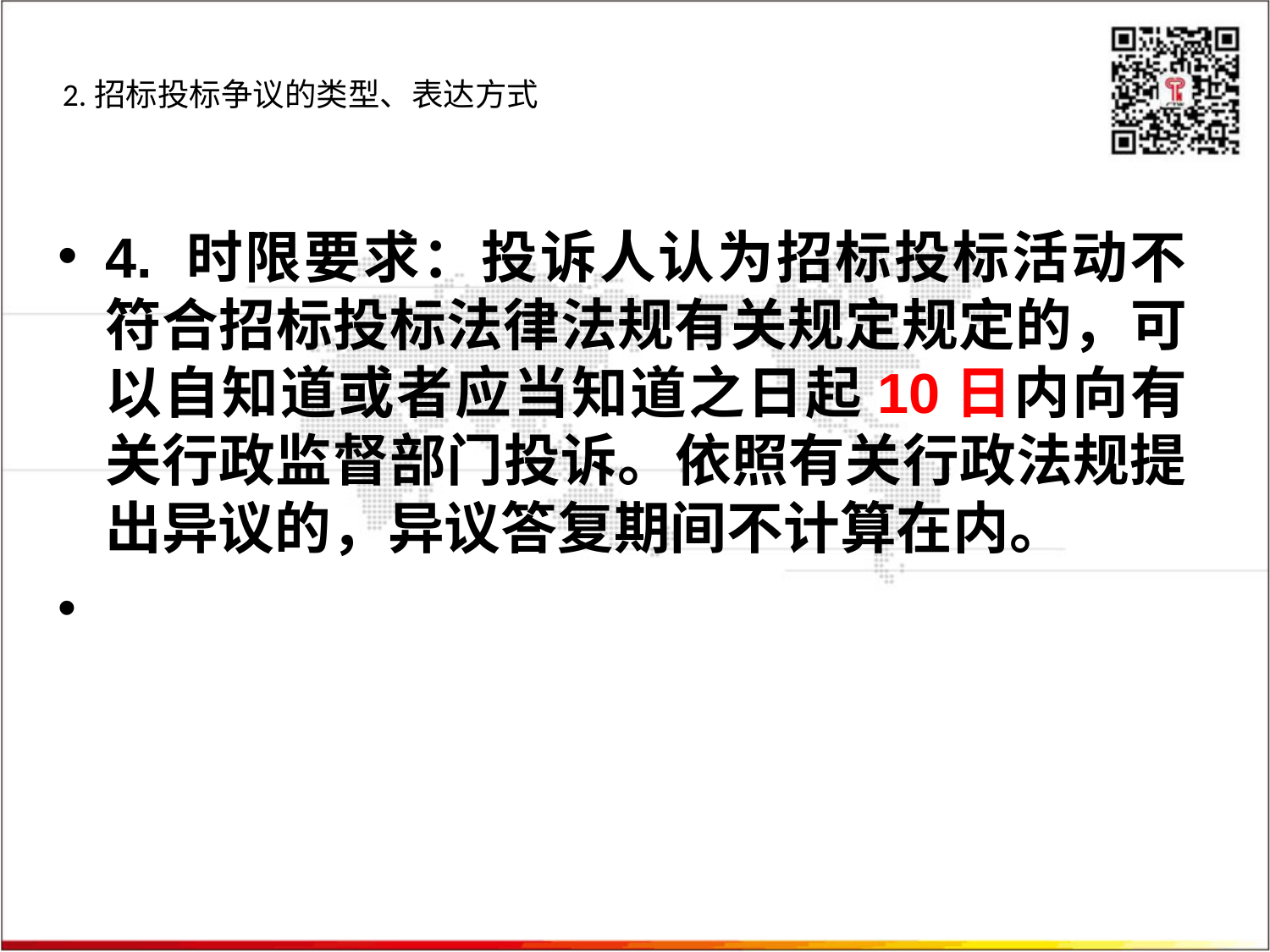

2.招标投标争议的类型、表达方式

4. 时限要求：投诉人认为招标投标活动不符合招标投标法律法规有关规定规定的，可以自知道或者应当知道之日起10日内向有关行政监督部门投诉。依照有关行政法规提出异议的，异议答复期间不计算在内。